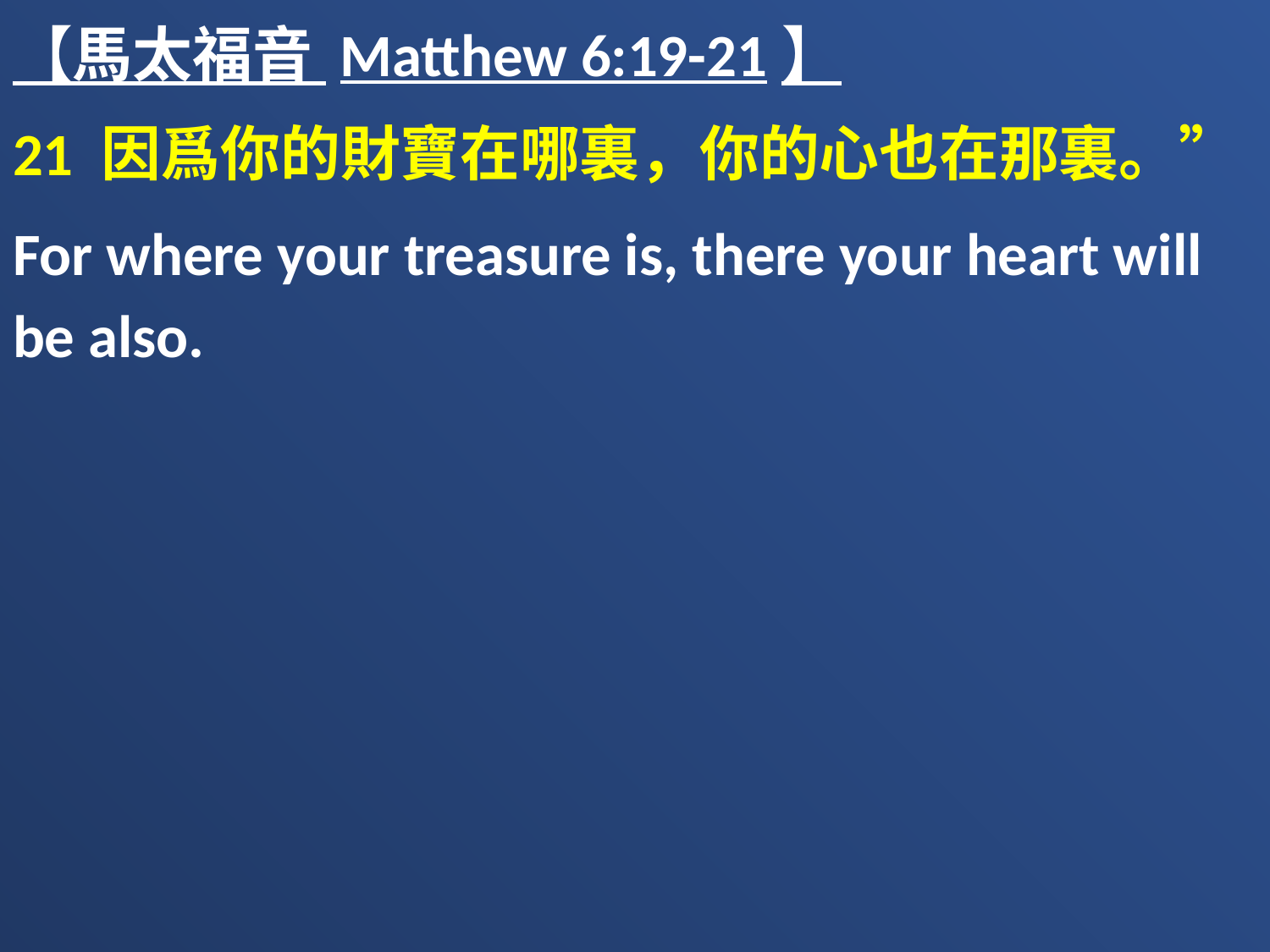

【馬太福音 Matthew 6:19-21】
21 因爲你的財寶在哪裏，你的心也在那裏。”
For where your treasure is, there your heart will be also.